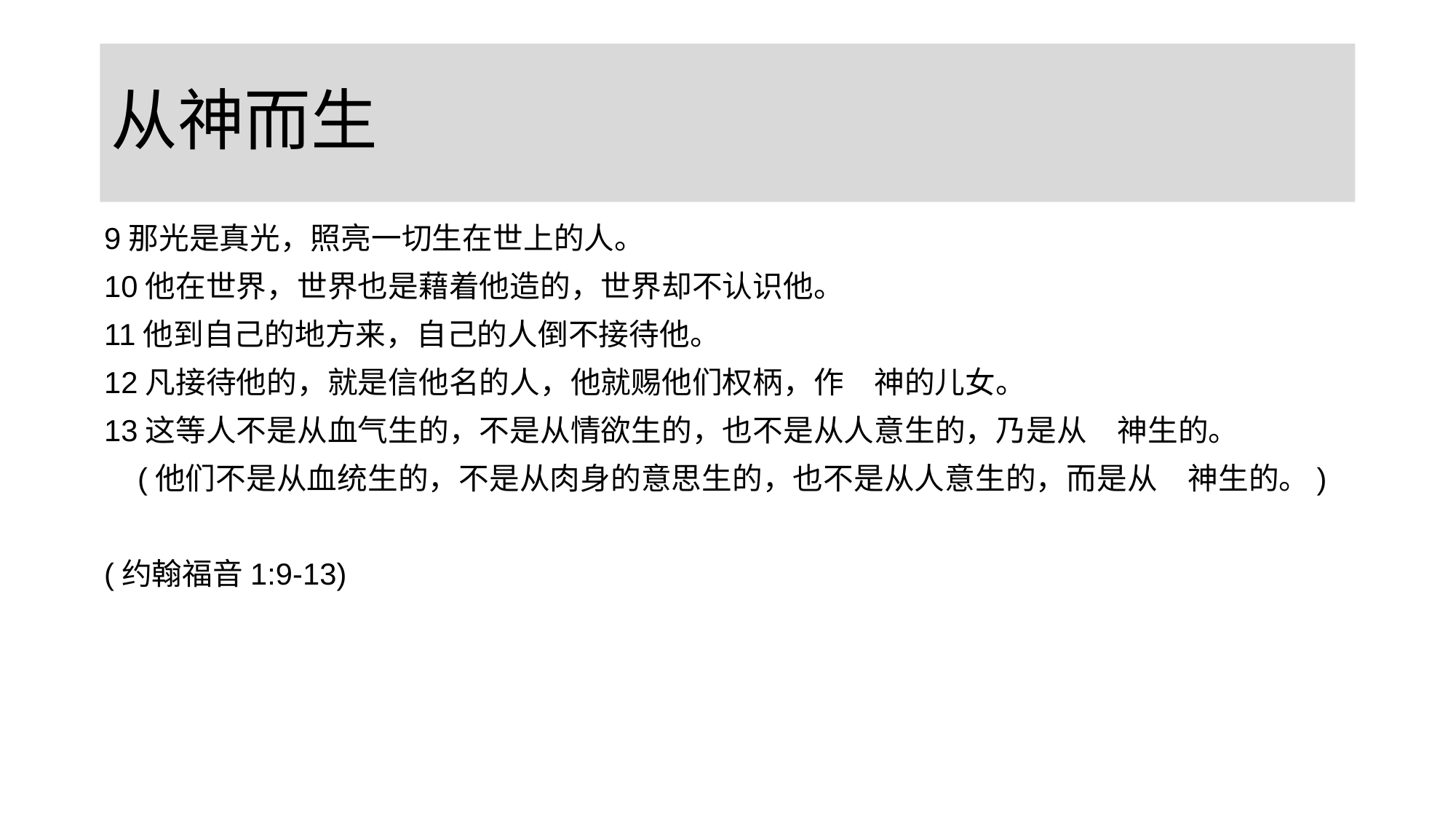

# 从神而生
9那光是真光，照亮一切生在世上的人。
10他在世界，世界也是藉着他造的，世界却不认识他。
11他到自己的地方来，自己的人倒不接待他。
12凡接待他的，就是信他名的人，他就赐他们权柄，作　神的儿女。
13这等人不是从血气生的，不是从情欲生的，也不是从人意生的，乃是从　神生的。
    (他们不是从血统生的，不是从肉身的意思生的，也不是从人意生的，而是从　神生的。)

(约翰福音1:9-13)